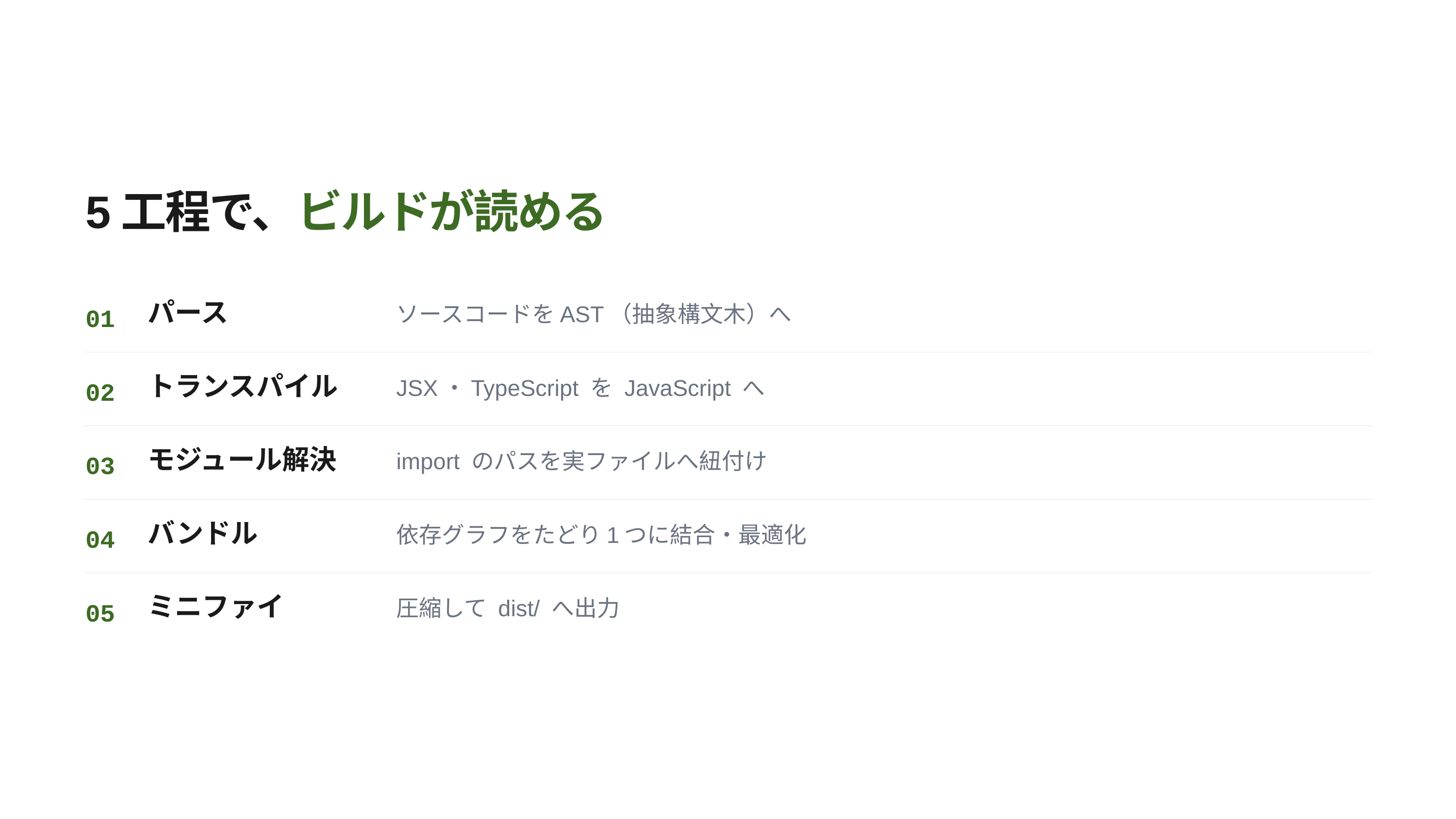

5工程で、ビルドが読める
パース
ソースコードをAST（抽象構文木）へ
01

トランスパイル
JSX・TypeScript を JavaScript へ
02

モジュール解決
import のパスを実ファイルへ紐付け
03

バンドル
依存グラフをたどり1つに結合・最適化
04

ミニファイ
圧縮して dist/ へ出力
05